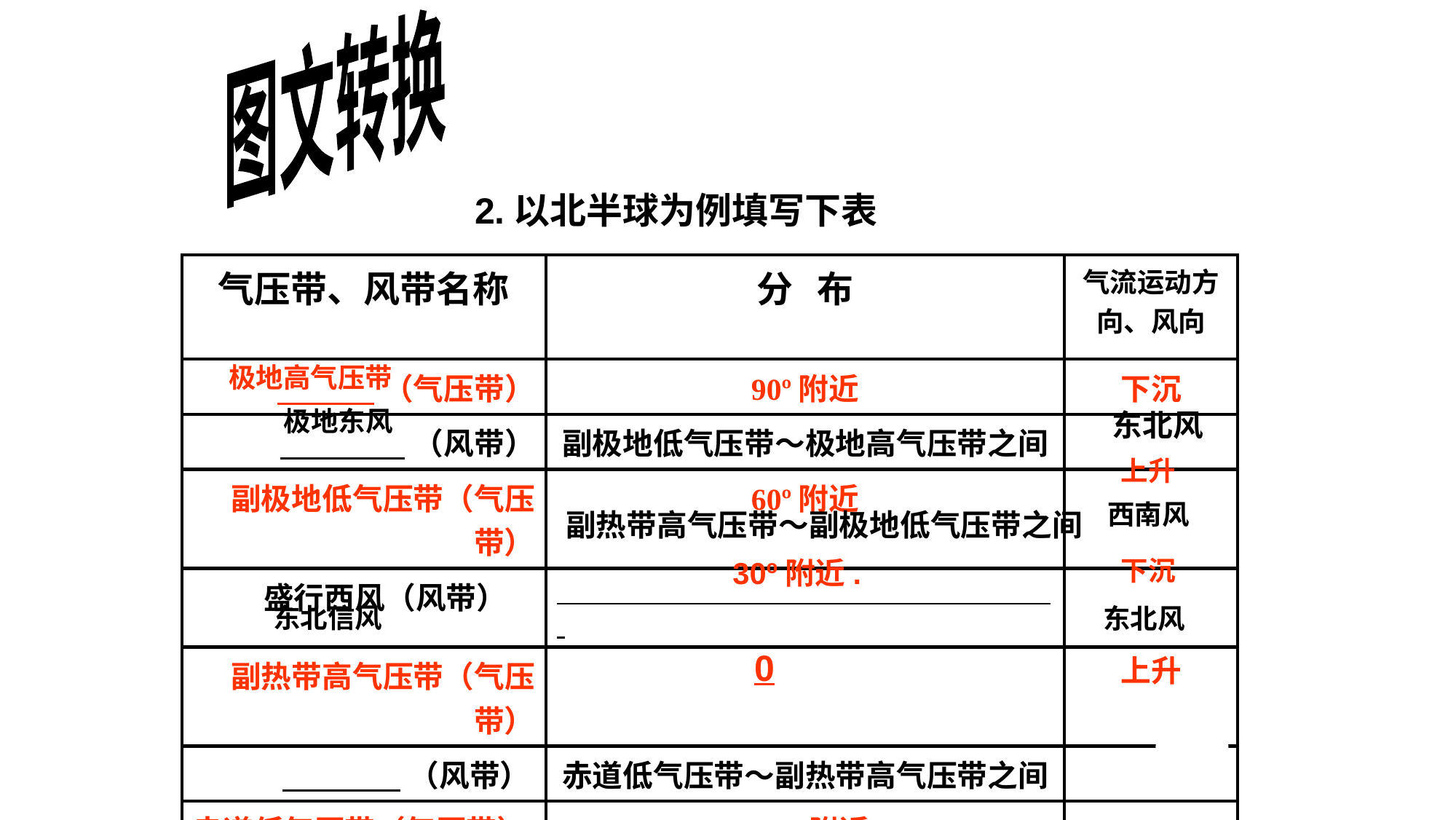

图文转换
2.以北半球为例填写下表
| 气压带、风带名称 | 分 布 | 气流运动方向、风向 |
| --- | --- | --- |
| （气压带） | 90º附近 | 下沉 |
| （风带） | 副极地低气压带～极地高气压带之间 |  |
| 副极地低气压带（气压带） | 60º附近 |  |
| 盛行西风（风带） |  |  |
| 副热带高气压带（气压带） |  |  |
| （风带） | 赤道低气压带～副热带高气压带之间 |  |
| 赤道低气压带（气压带） | º附近 |  |
极地高气压带
极地东风
东北风
上升
西南风
副热带高气压带～副极地低气压带之间
30º附近.
下沉
东北信风
东北风
 0
上升